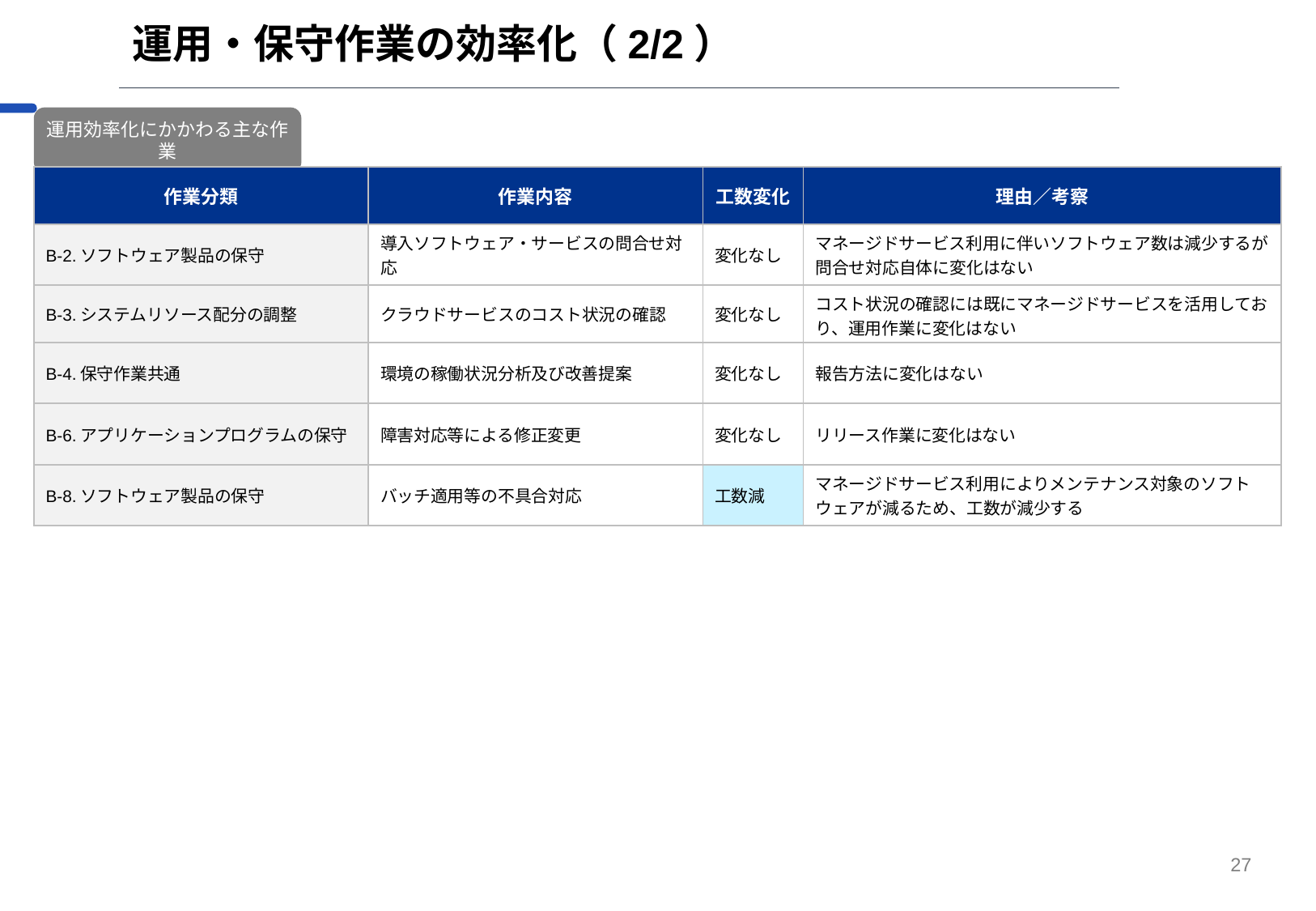

# 運用・保守作業の効率化（2/2）
運用効率化にかかわる主な作業
| 作業分類 | 作業内容 | 工数変化 | 理由／考察 |
| --- | --- | --- | --- |
| B-2.ソフトウェア製品の保守 | 導入ソフトウェア・サービスの問合せ対応 | 変化なし | マネージドサービス利用に伴いソフトウェア数は減少するが問合せ対応自体に変化はない |
| B-3.システムリソース配分の調整 | クラウドサービスのコスト状況の確認 | 変化なし | コスト状況の確認には既にマネージドサービスを活用しており、運用作業に変化はない |
| B-4.保守作業共通 | 環境の稼働状況分析及び改善提案 | 変化なし | 報告方法に変化はない |
| B-6.アプリケーションプログラムの保守 | 障害対応等による修正変更 | 変化なし | リリース作業に変化はない |
| B-8.ソフトウェア製品の保守 | バッチ適用等の不具合対応 | 工数減 | マネージドサービス利用によりメンテナンス対象のソフトウェアが減るため、工数が減少する |
27